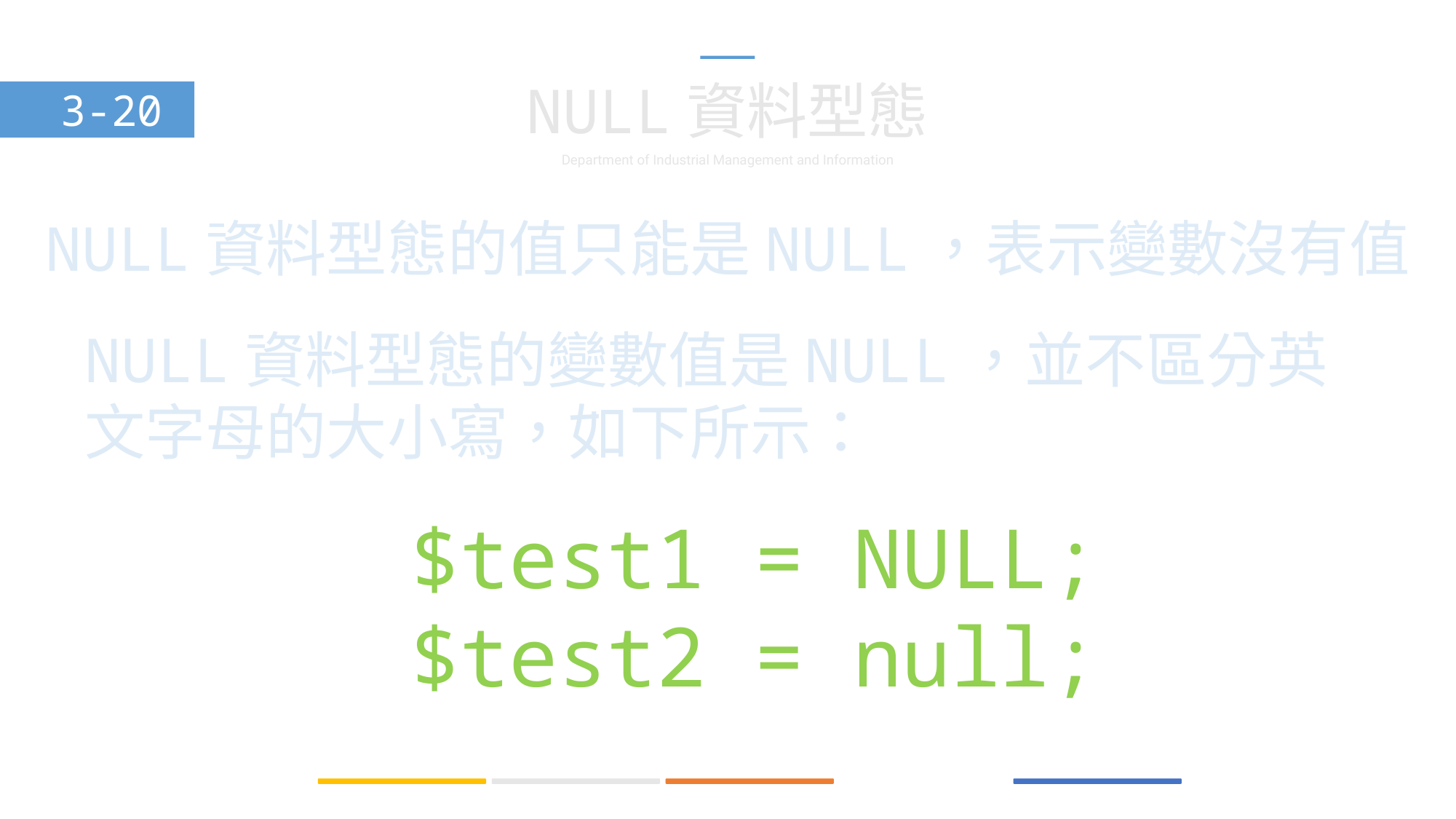

NULL資料型態
3-20
NULL資料型態的值只能是NULL，表示變數沒有值
NULL資料型態的變數值是NULL，並不區分英文字母的大小寫，如下所示：
$test1 = NULL;
$test2 = null;